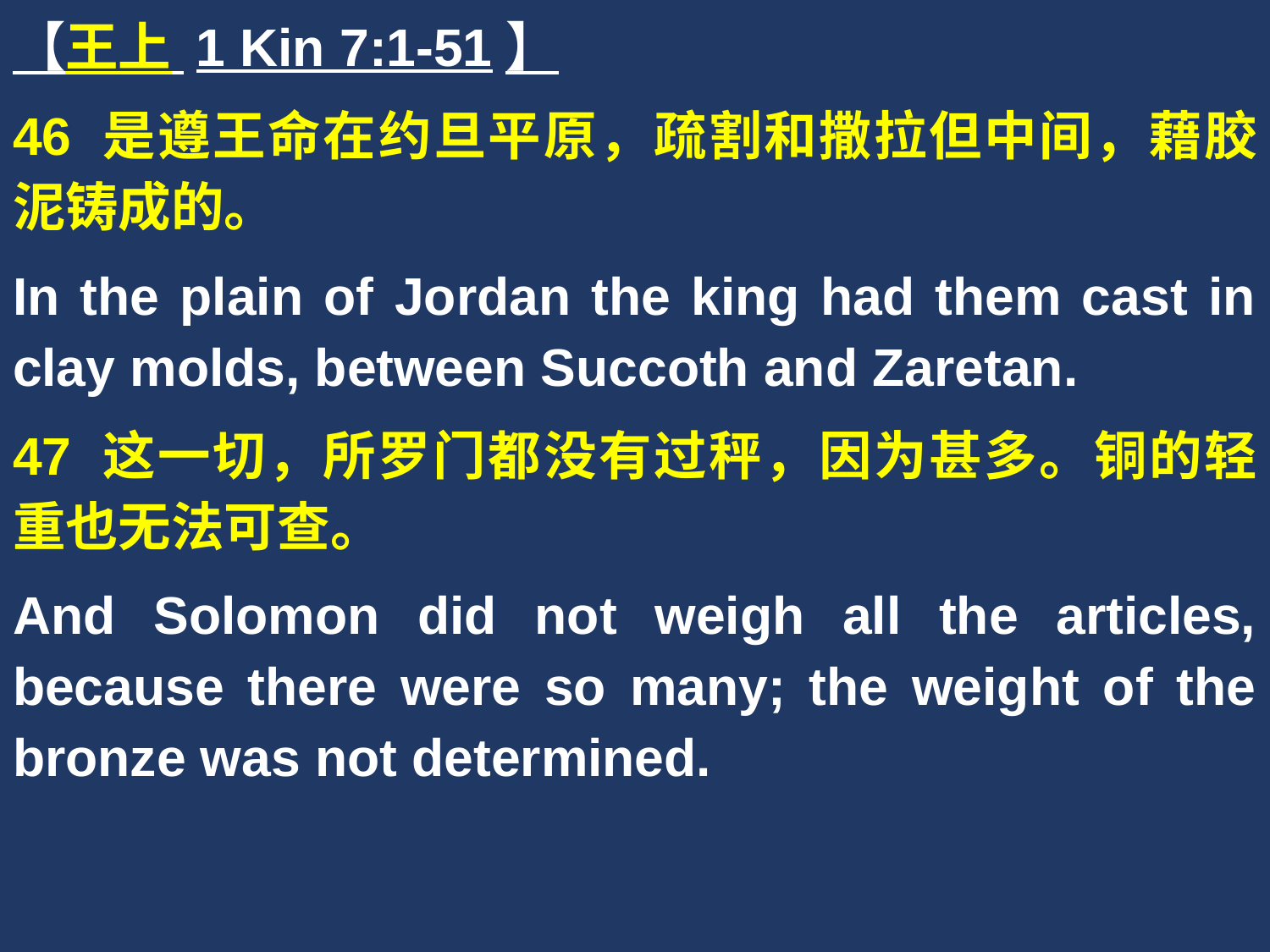

【王上 1 Kin 7:1-51】
46 是遵王命在约旦平原，疏割和撒拉但中间，藉胶泥铸成的。
In the plain of Jordan the king had them cast in clay molds, between Succoth and Zaretan.
47 这一切，所罗门都没有过秤，因为甚多。铜的轻重也无法可查。
And Solomon did not weigh all the articles, because there were so many; the weight of the bronze was not determined.